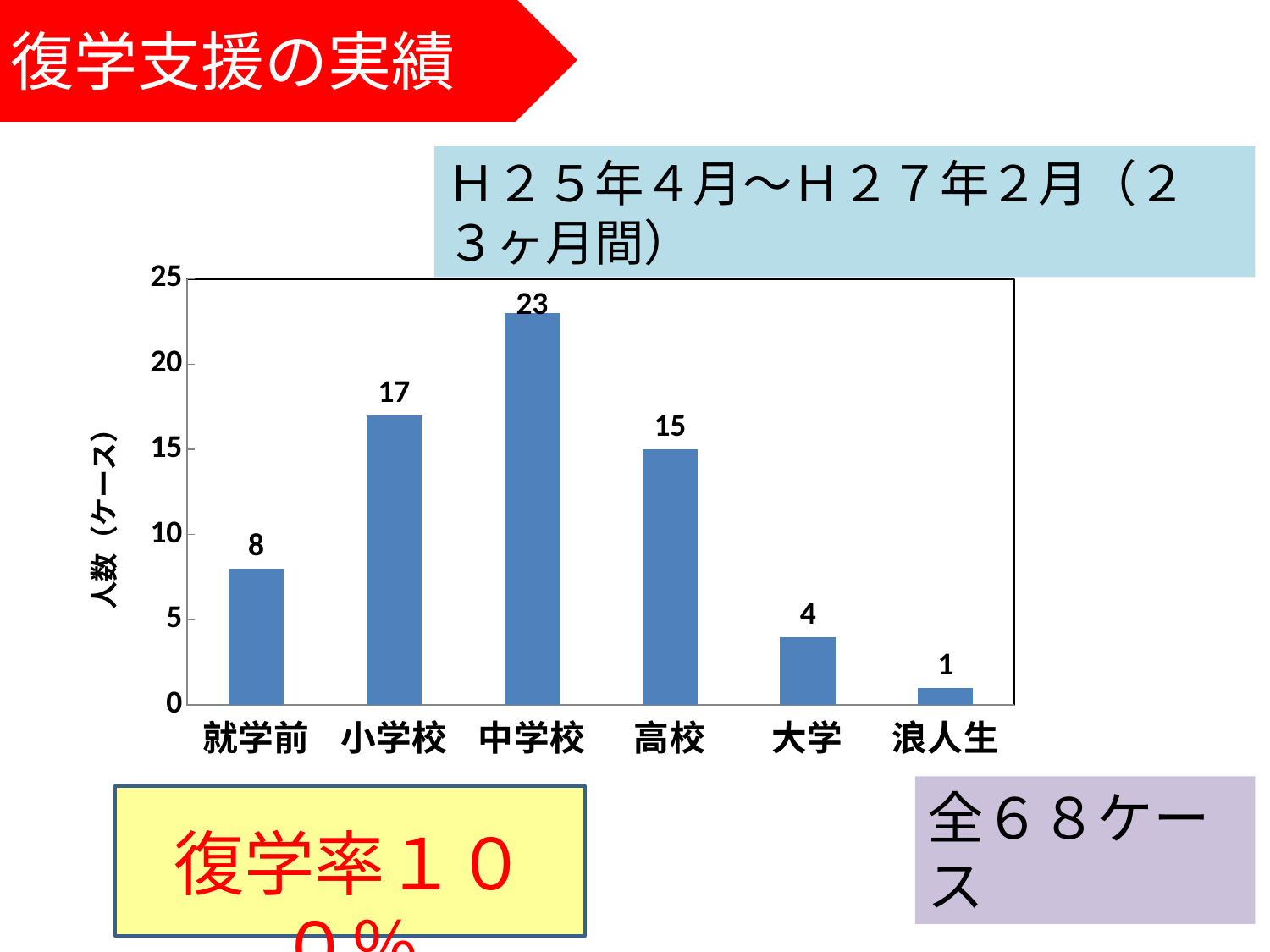

復学支援の実績
Ｈ２５年４月～Ｈ２７年２月（２３ヶ月間）

### Chart

| Category |  |
|---|---|
| 就学前 | 8.0 |
| 小学校 | 17.0 |
| 中学校 | 23.0 |
| 高校 | 15.0 |
| 大学 | 4.0 |
| 浪人生 | 1.0 |
全６８ケース

復学率１００％